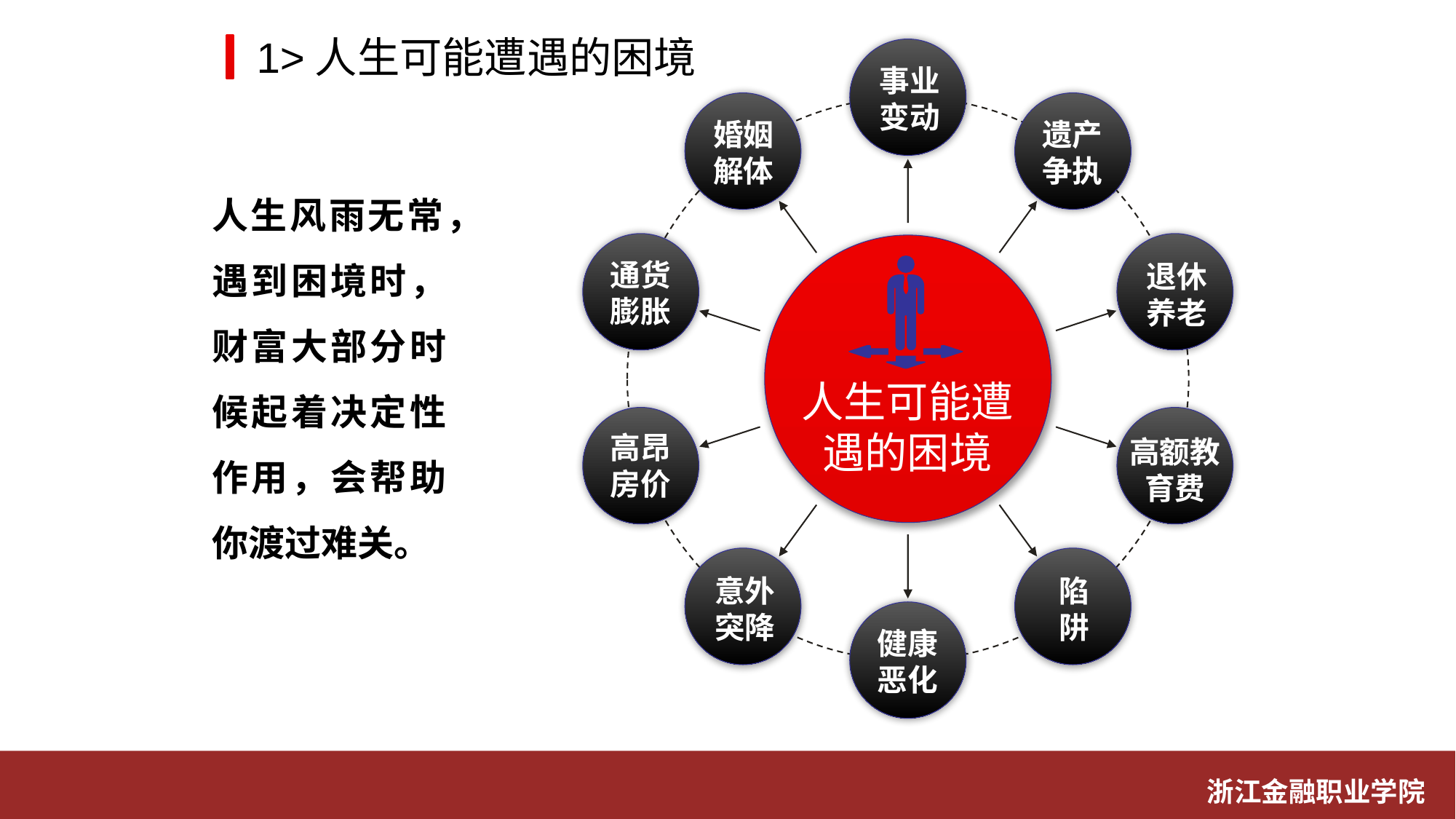

1>人生可能遭遇的困境

事业变动

婚姻解体
遗产争执

人生风雨无常，遇到困境时，财富大部分时候起着决定性作用，会帮助你渡过难关。

通货膨胀
退休养老

人生可能遭遇的困境

高昂房价

高额教育费

意外突降
陷
阱

健康恶化